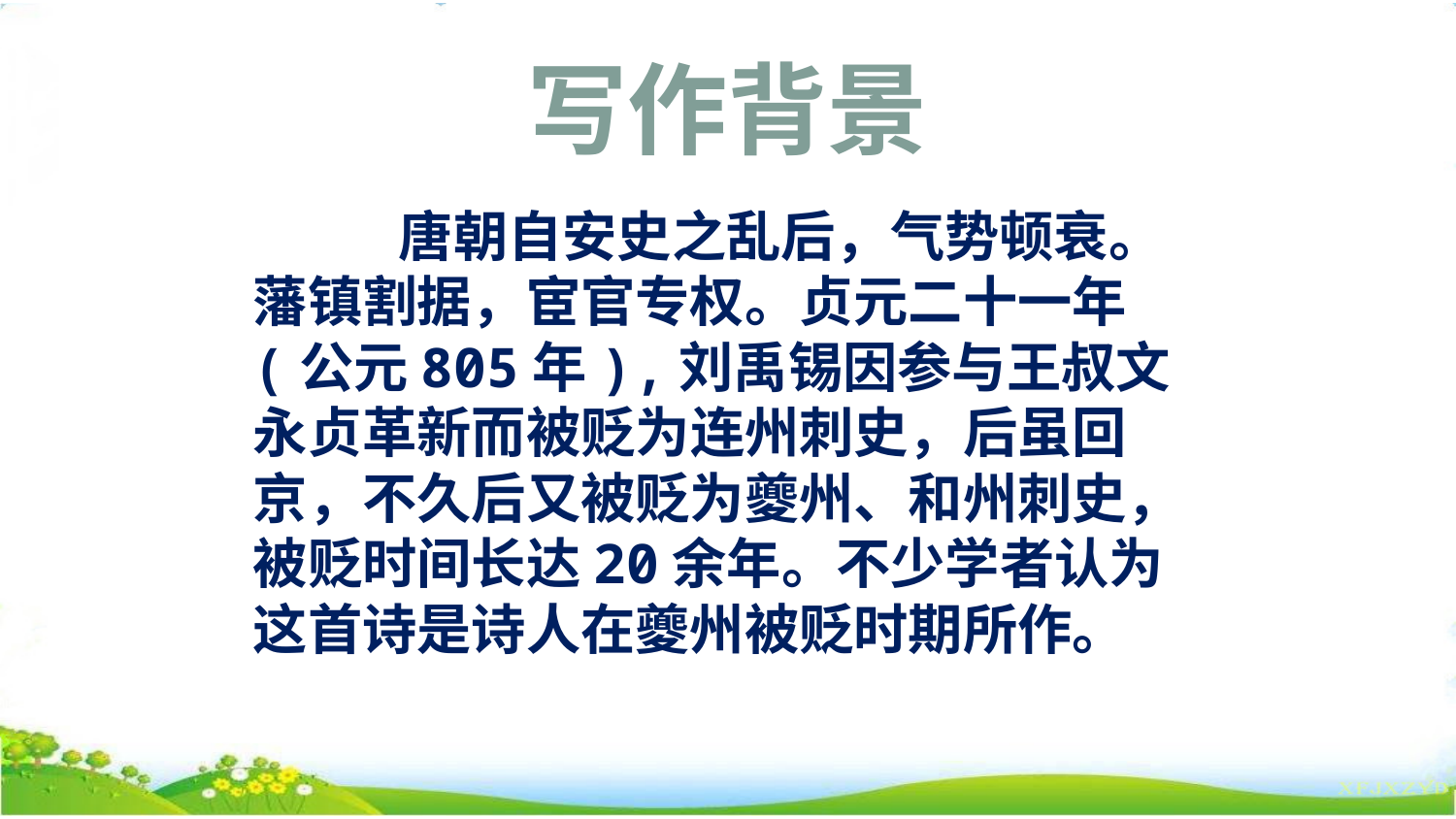

写作背景
唐朝自安史之乱后，气势顿衰。藩镇割据，宦官专权。贞元二十一年(公元805年),刘禹锡因参与王叔文永贞革新而被贬为连州刺史，后虽回京，不久后又被贬为夔州、和州刺史，被贬时间长达20余年。不少学者认为这首诗是诗人在夔州被贬时期所作。